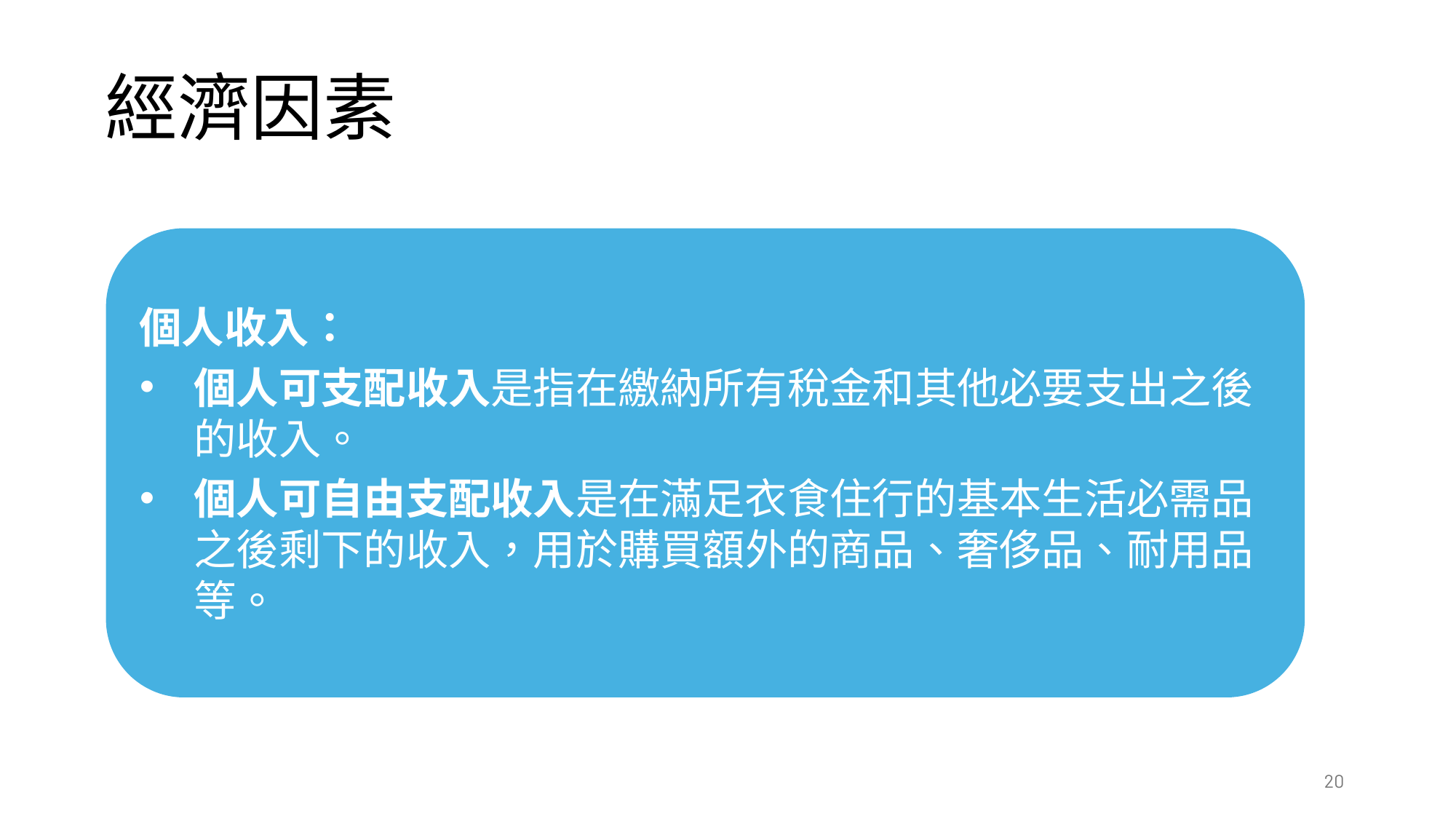

經濟因素
個人收入：
個人可支配收入是指在繳納所有稅金和其他必要支出之後的收入。
個人可自由支配收入是在滿足衣食住行的基本生活必需品之後剩下的收入，用於購買額外的商品、奢侈品、耐用品等。
20